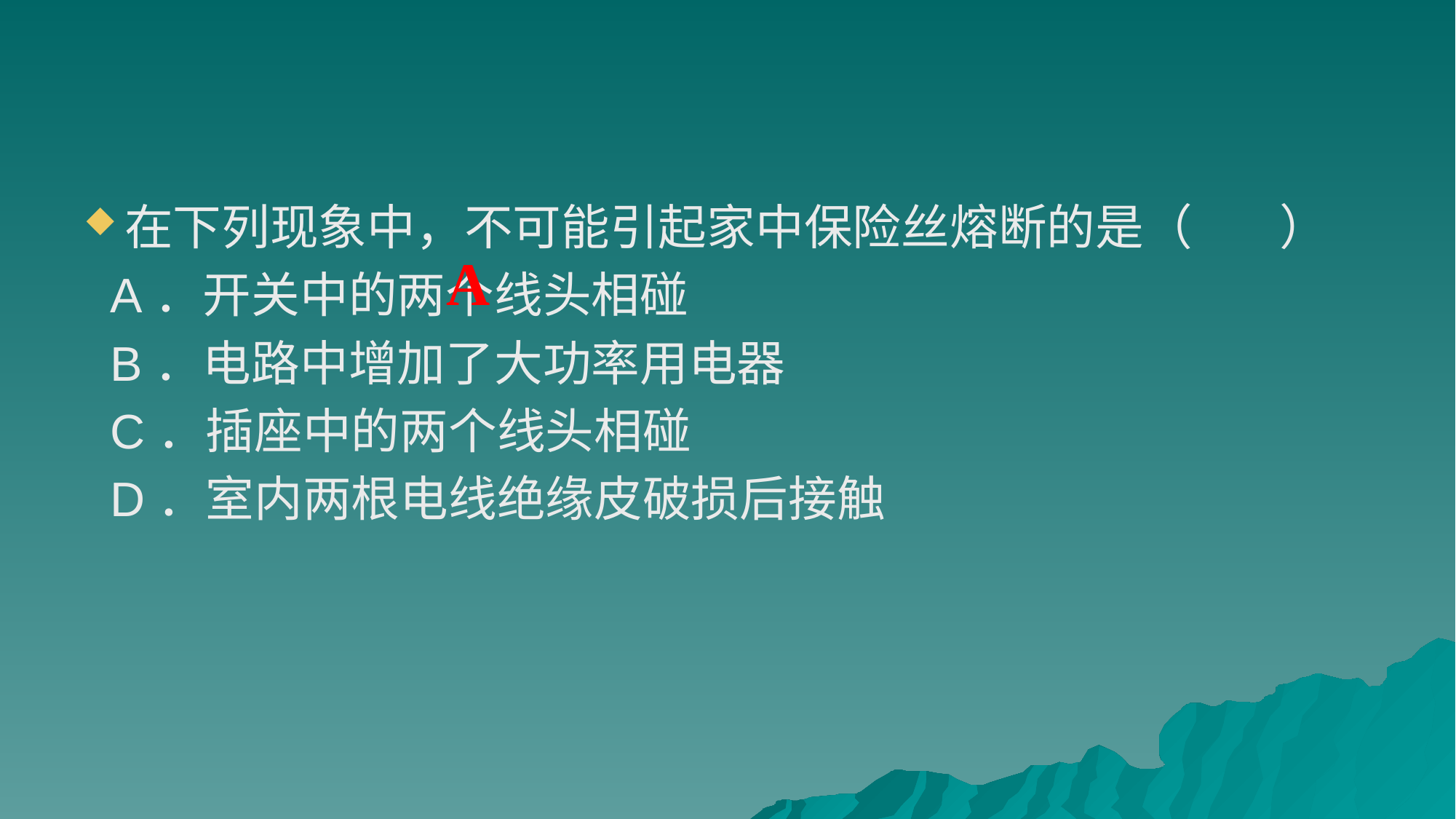

#
在下列现象中，不可能引起家中保险丝熔断的是（        ）
  A．开关中的两个线头相碰
  B．电路中增加了大功率用电器
  C．插座中的两个线头相碰
  D．室内两根电线绝缘皮破损后接触
    A